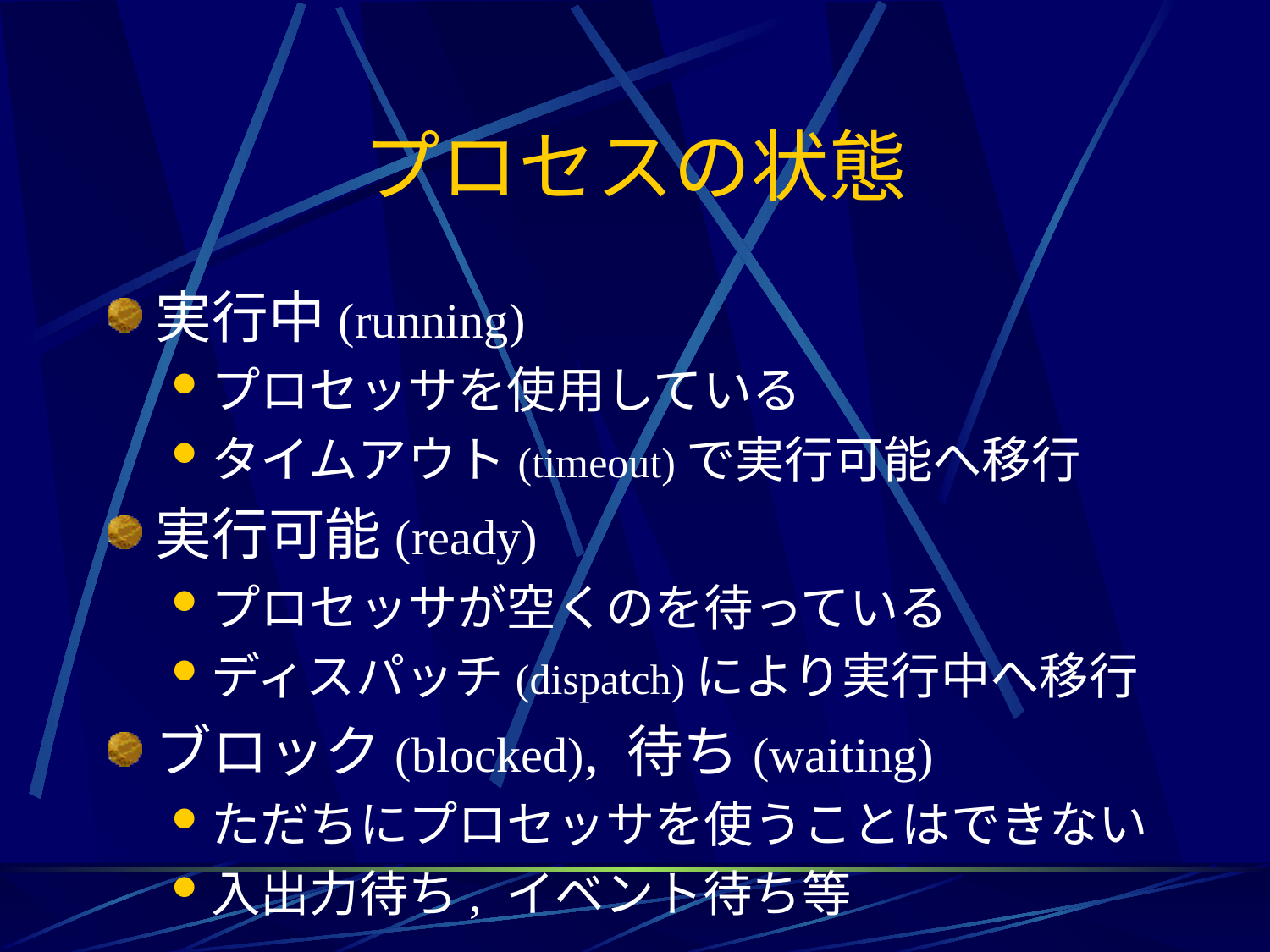

# プロセスの状態
実行中(running)
プロセッサを使用している
タイムアウト(timeout)で実行可能へ移行
実行可能(ready)
プロセッサが空くのを待っている
ディスパッチ(dispatch)により実行中へ移行
ブロック(blocked), 待ち(waiting)
ただちにプロセッサを使うことはできない
入出力待ち, イベント待ち等